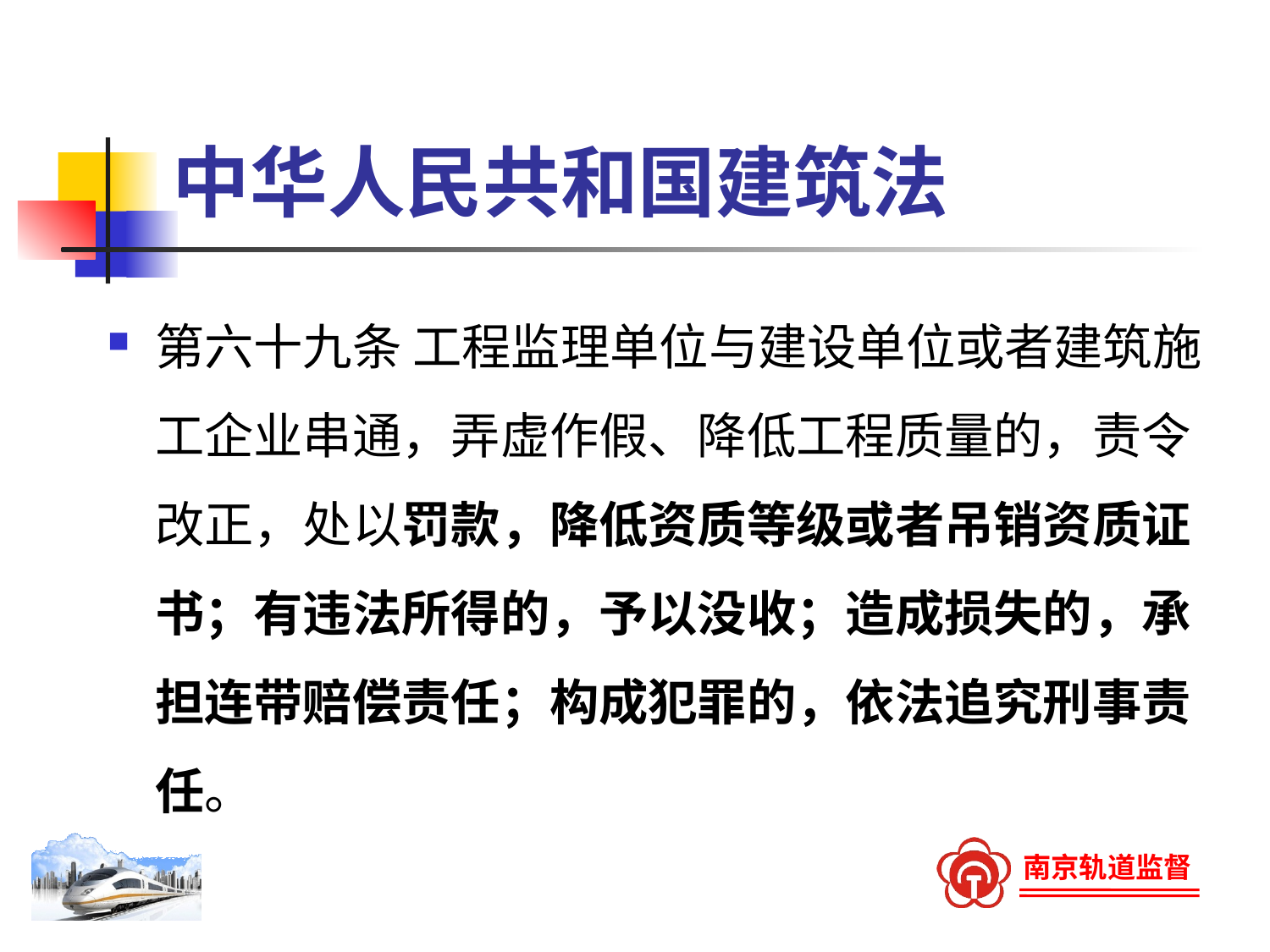

# 中华人民共和国建筑法
第六十九条 工程监理单位与建设单位或者建筑施工企业串通，弄虚作假、降低工程质量的，责令改正，处以罚款，降低资质等级或者吊销资质证书；有违法所得的，予以没收；造成损失的，承担连带赔偿责任；构成犯罪的，依法追究刑事责任。